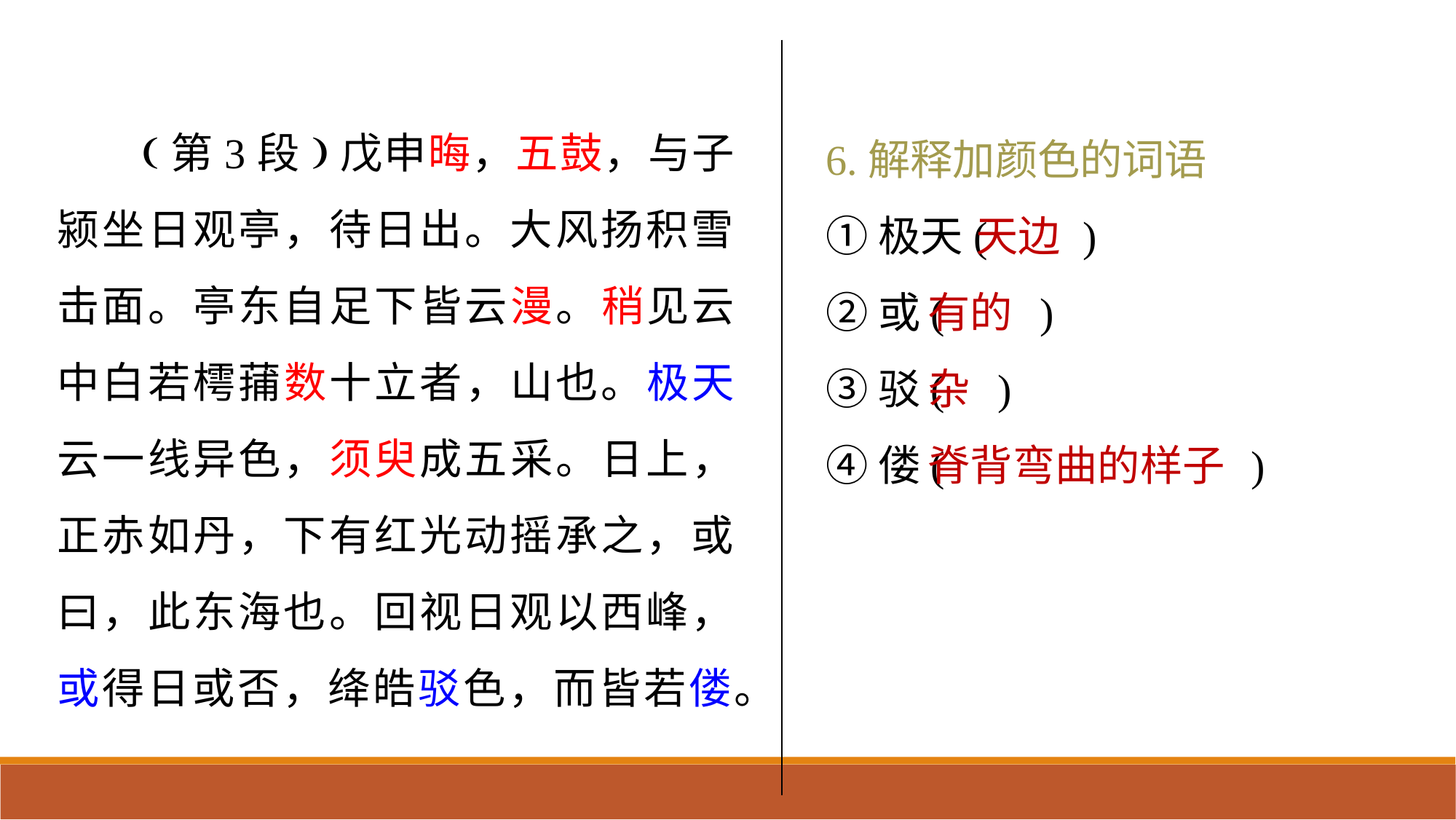

(第3段)戊申晦，五鼓，与子颍坐日观亭，待日出。大风扬积雪击面。亭东自足下皆云漫。稍见云中白若樗蒱数十立者，山也。极天云一线异色，须臾成五采。日上，正赤如丹，下有红光动摇承之，或曰，此东海也。回视日观以西峰，或得日或否，绛皓驳色，而皆若偻。
6.解释加颜色的词语
①极天(         )
②或(         )
③驳(     )
④偻(                             )
    天边
有的
杂
脊背弯曲的样子